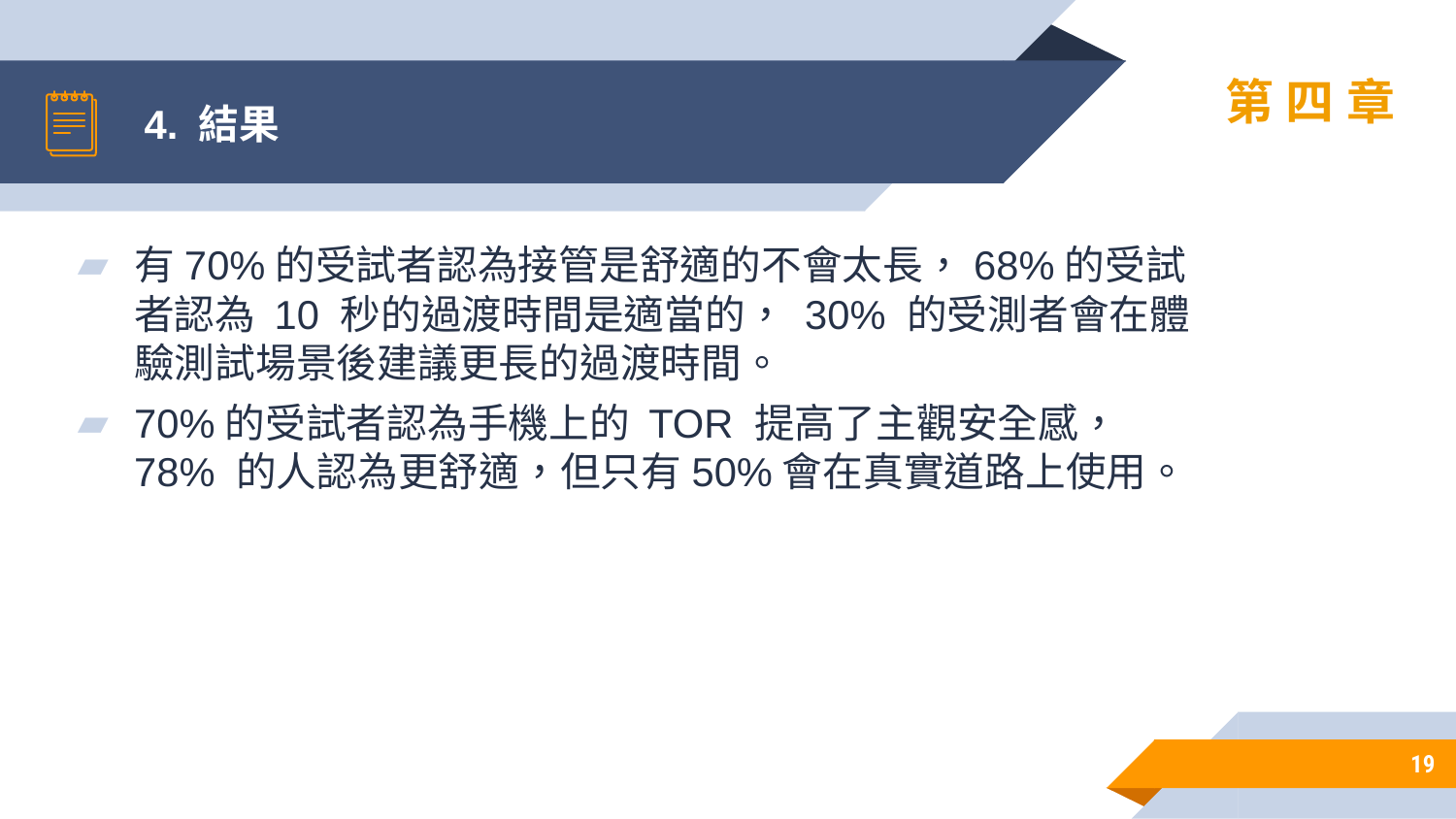

# 4. 結果
第四章

有70%的受試者認為接管是舒適的不會太長，68%的受試者認為 10 秒的過渡時間是適當的， 30% 的受測者會在體驗測試場景後建議更長的過渡時間。
70%的受試者認為手機上的 TOR 提高了主觀安全感， 78% 的人認為更舒適，但只有50%會在真實道路上使用。
19